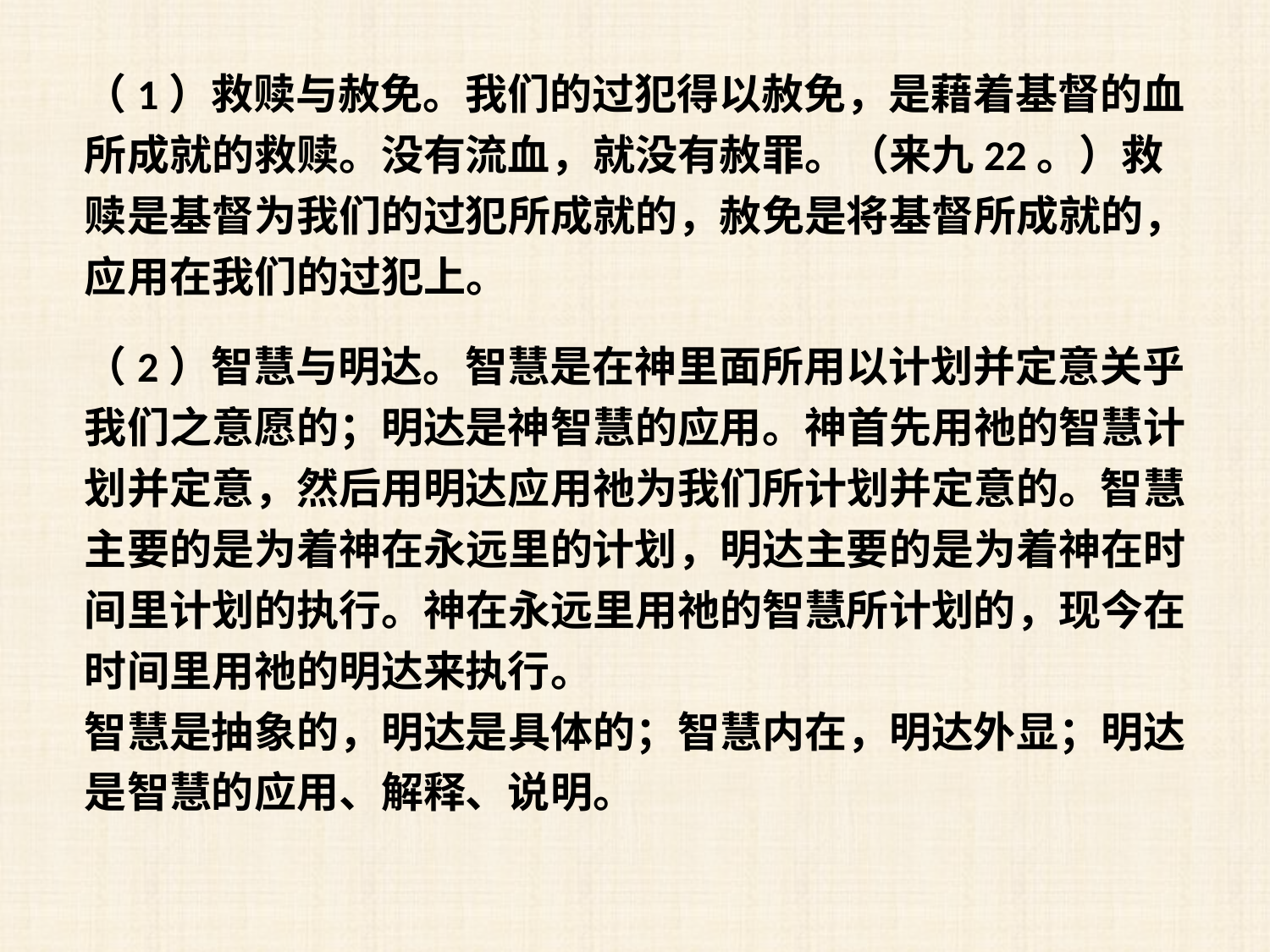

（1）救赎与赦免。我们的过犯得以赦免，是藉着基督的血所成就的救赎。没有流血，就没有赦罪。（来九22。）救赎是基督为我们的过犯所成就的，赦免是将基督所成就的，应用在我们的过犯上。
（2）智慧与明达。智慧是在神里面所用以计划并定意关乎我们之意愿的；明达是神智慧的应用。神首先用祂的智慧计划并定意，然后用明达应用祂为我们所计划并定意的。智慧主要的是为着神在永远里的计划，明达主要的是为着神在时间里计划的执行。神在永远里用祂的智慧所计划的，现今在时间里用祂的明达来执行。
智慧是抽象的，明达是具体的；智慧内在，明达外显；明达是智慧的应用、解释、说明。